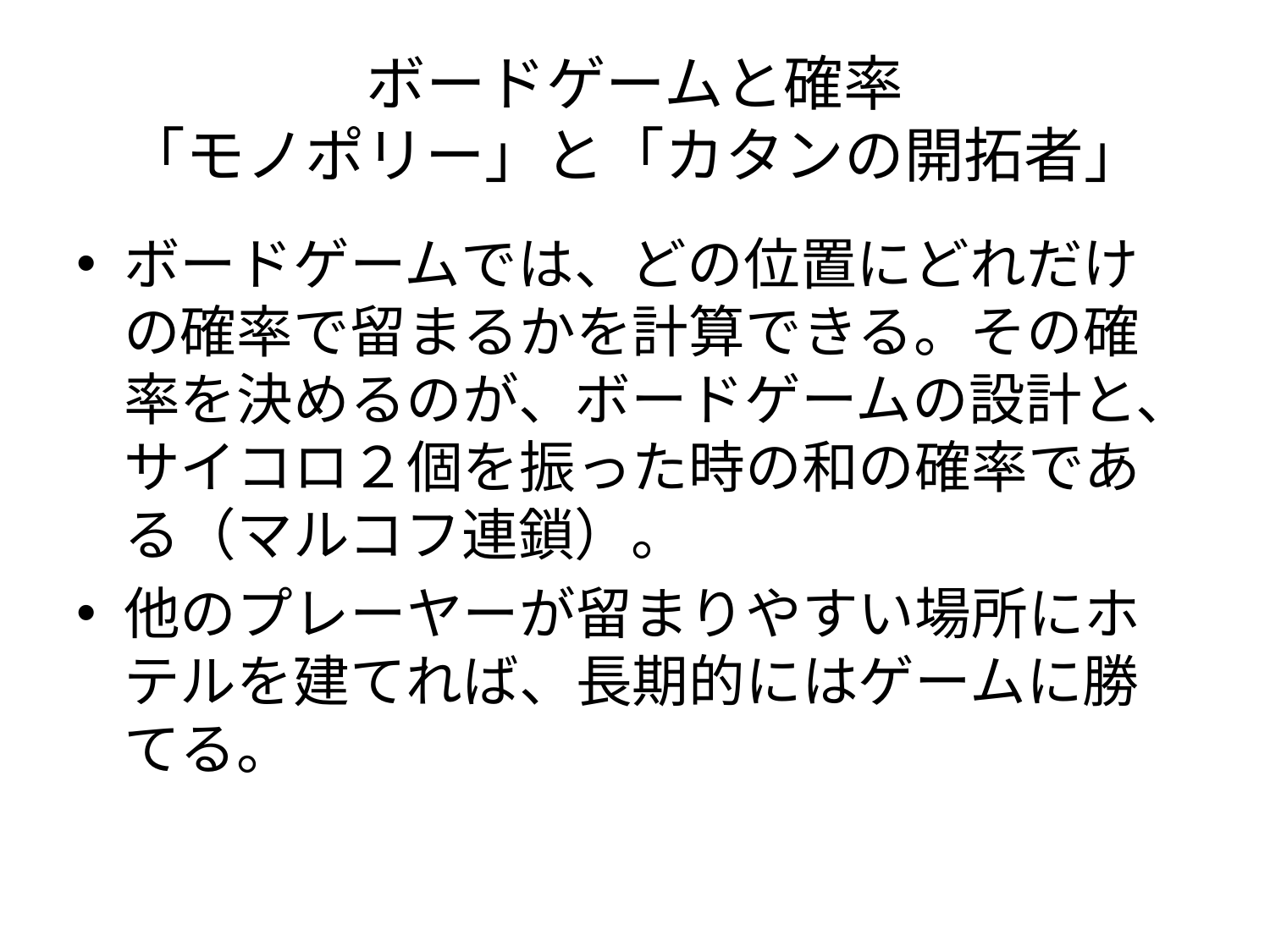

# ボードゲームと確率 「モノポリー」と「カタンの開拓者」
ボードゲームでは、どの位置にどれだけの確率で留まるかを計算できる。その確率を決めるのが、ボードゲームの設計と、サイコロ２個を振った時の和の確率である（マルコフ連鎖）。
他のプレーヤーが留まりやすい場所にホテルを建てれば、長期的にはゲームに勝てる。